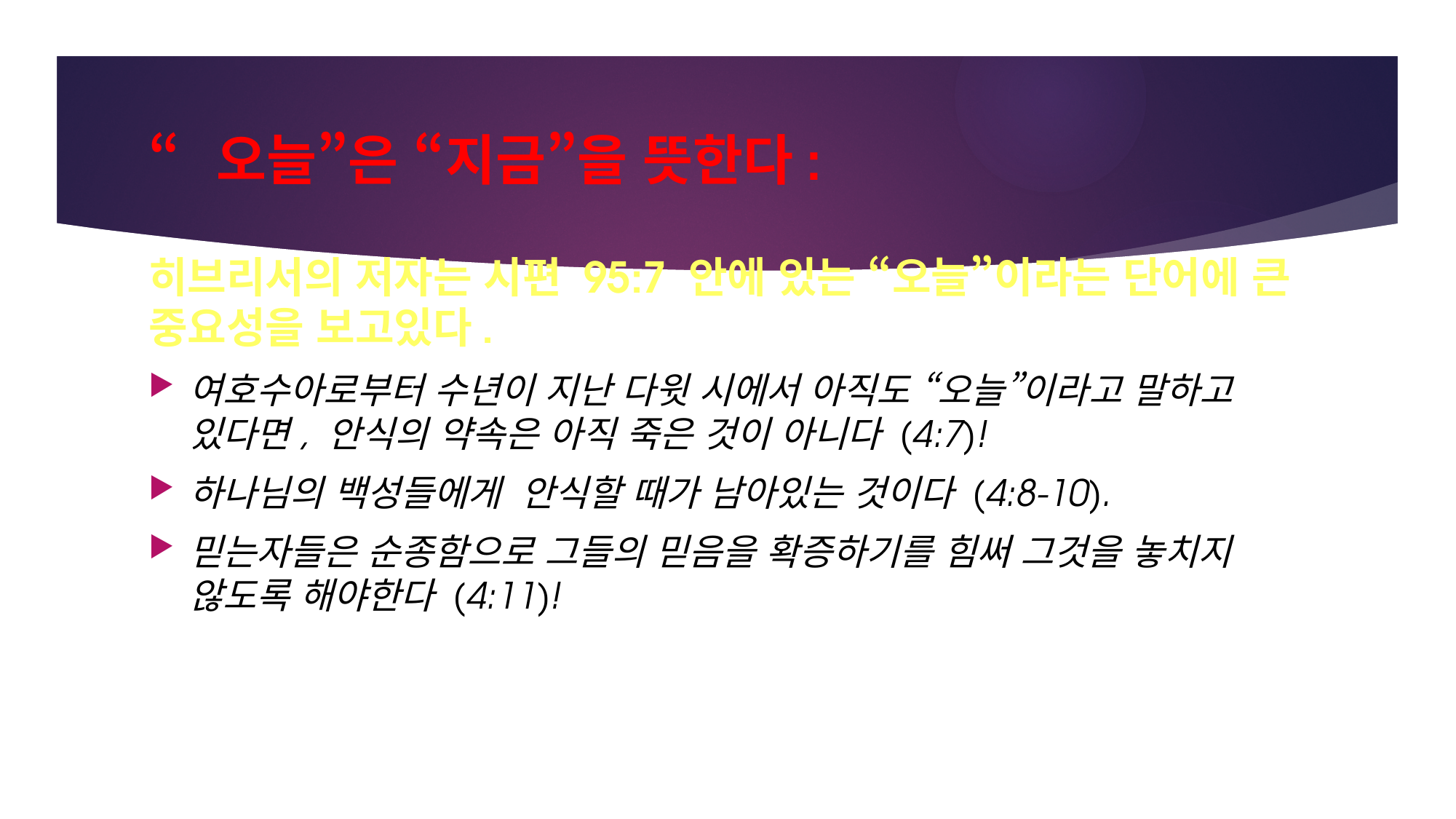

# “오늘”은 “지금”을 뜻한다:
히브리서의 저자는 시편 95:7 안에 있는 “오늘”이라는 단어에 큰 중요성을 보고있다.
여호수아로부터 수년이 지난 다윗 시에서 아직도 “오늘”이라고 말하고 있다면, 안식의 약속은 아직 죽은 것이 아니다 (4:7)!
하나님의 백성들에게  안식할 때가 남아있는 것이다 (4:8-10).
믿는자들은 순종함으로 그들의 믿음을 확증하기를 힘써 그것을 놓치지 않도록 해야한다 (4:11)!